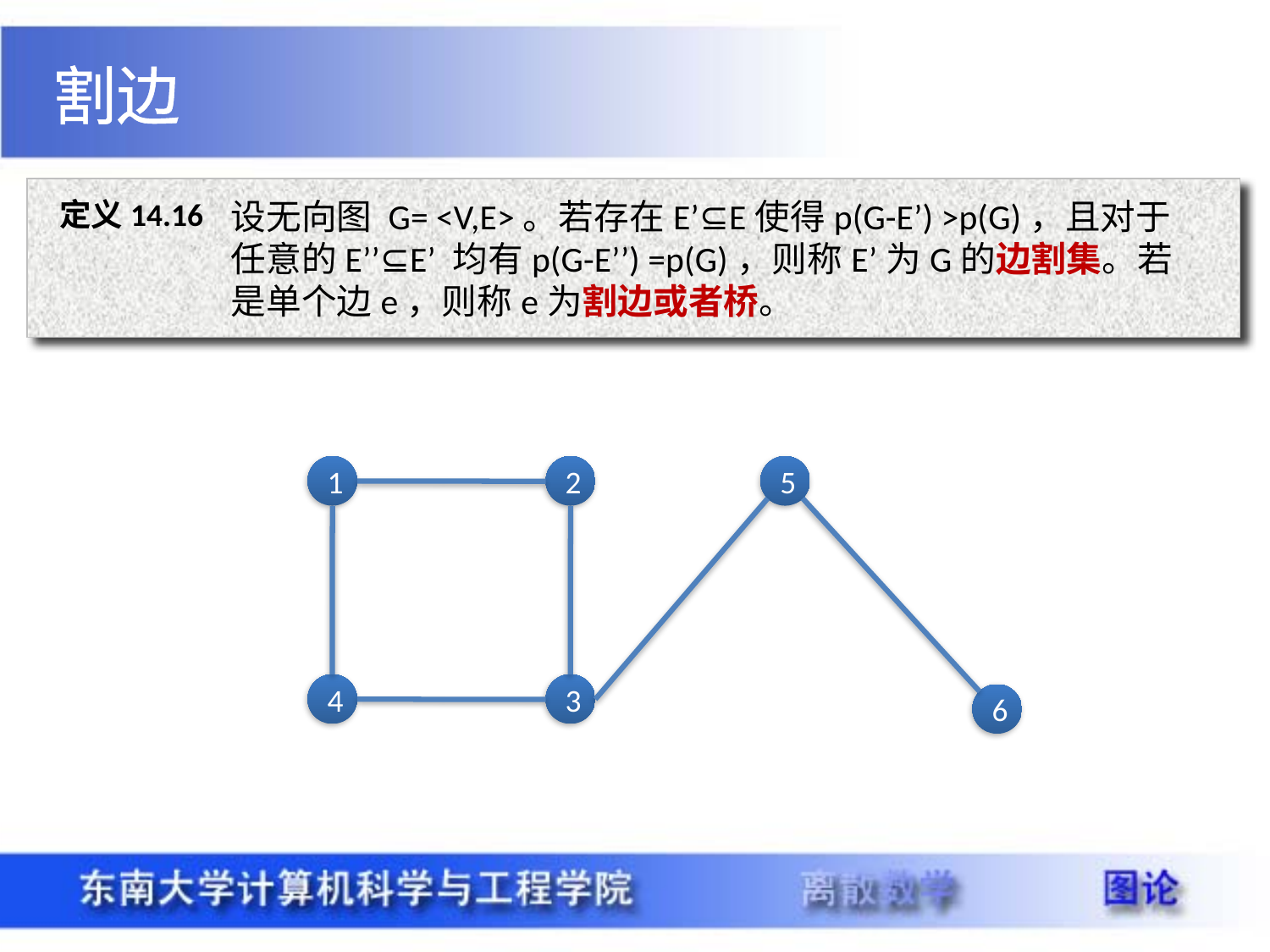

割边

定义14.16
设无向图 G= <V,E>。若存在E’⊆E使得p(G-E’) >p(G)，且对于任意的E’’⊆E’ 均有p(G-E’’) =p(G)，则称E’为G的边割集。若是单个边e，则称e为割边或者桥。
1
5
2
4
3
6